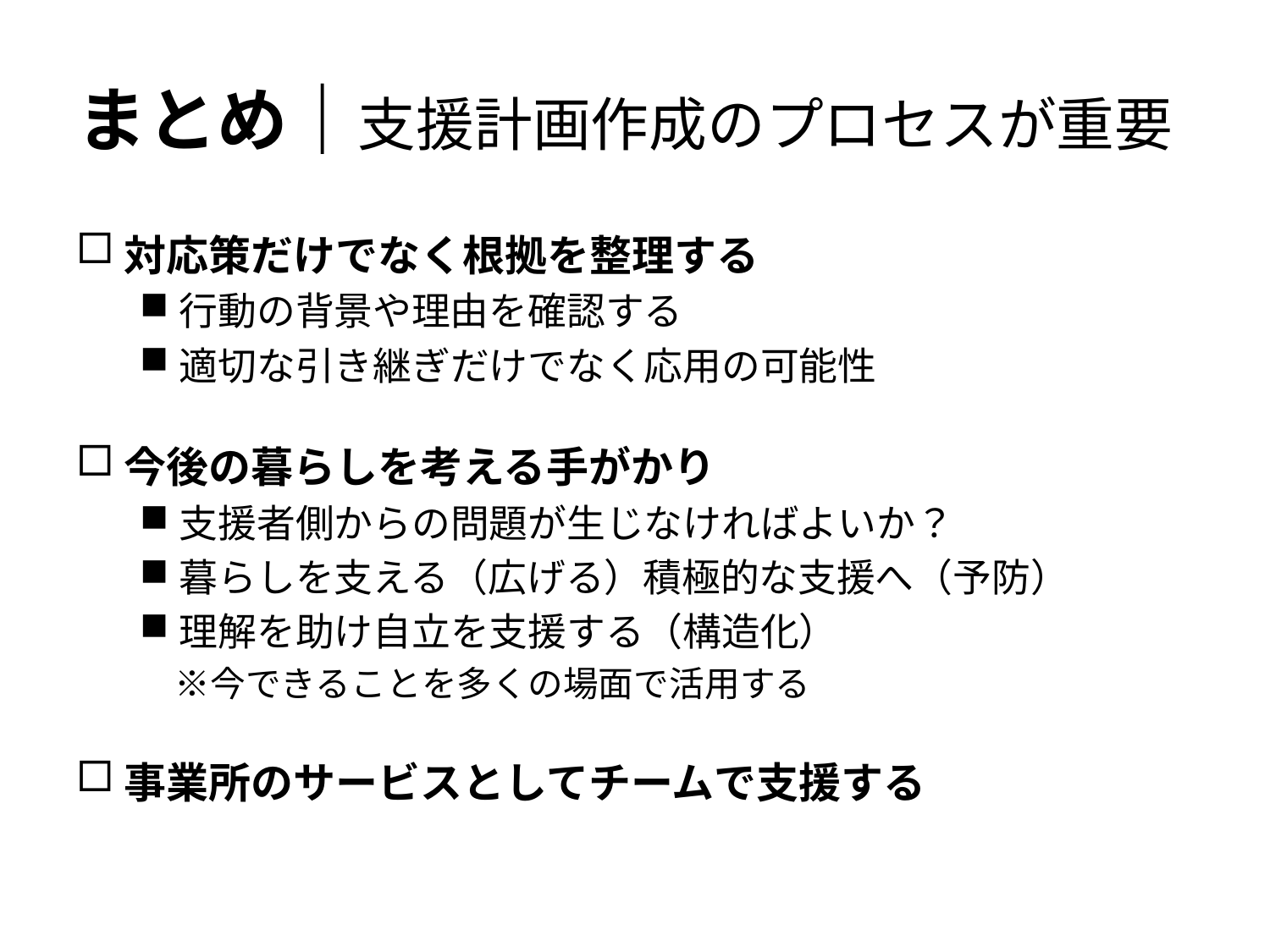

# まとめ｜支援計画作成のプロセスが重要
対応策だけでなく根拠を整理する
行動の背景や理由を確認する
適切な引き継ぎだけでなく応用の可能性
今後の暮らしを考える手がかり
支援者側からの問題が生じなければよいか？
暮らしを支える（広げる）積極的な支援へ（予防）
理解を助け自立を支援する（構造化）
　※今できることを多くの場面で活用する
事業所のサービスとしてチームで支援する